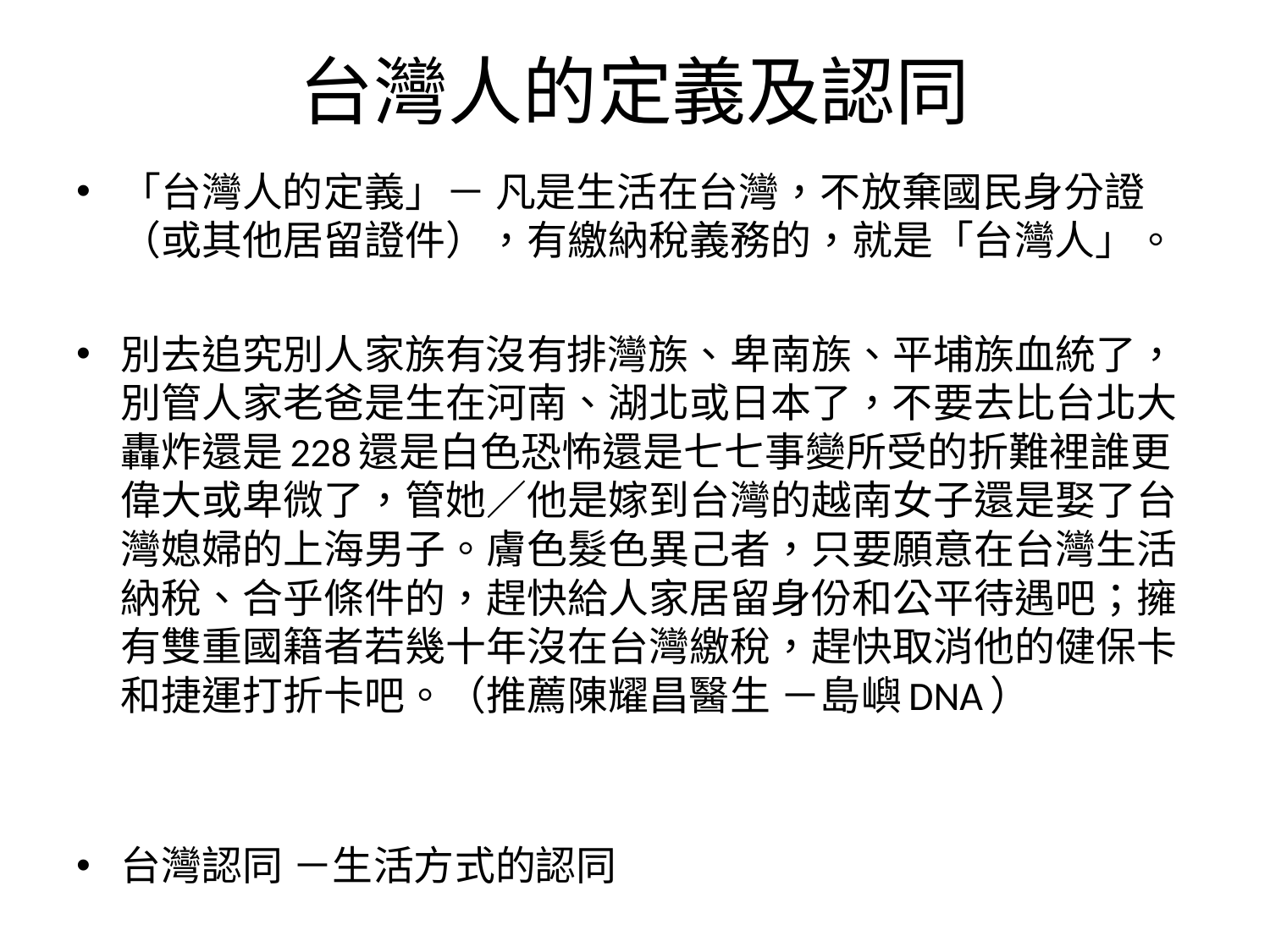

# 台灣人的定義及認同
「台灣人的定義」－ 凡是生活在台灣，不放棄國民身分證（或其他居留證件），有繳納稅義務的，就是「台灣人」。

別去追究別人家族有沒有排灣族、卑南族、平埔族血統了，別管人家老爸是生在河南、湖北或日本了，不要去比台北大轟炸還是228還是白色恐怖還是七七事變所受的折難裡誰更偉大或卑微了，管她／他是嫁到台灣的越南女子還是娶了台灣媳婦的上海男子。膚色髮色異己者，只要願意在台灣生活納稅、合乎條件的，趕快給人家居留身份和公平待遇吧；擁有雙重國籍者若幾十年沒在台灣繳稅，趕快取消他的健保卡和捷運打折卡吧。（推薦陳耀昌醫生 －島嶼DNA）

台灣認同 －生活方式的認同